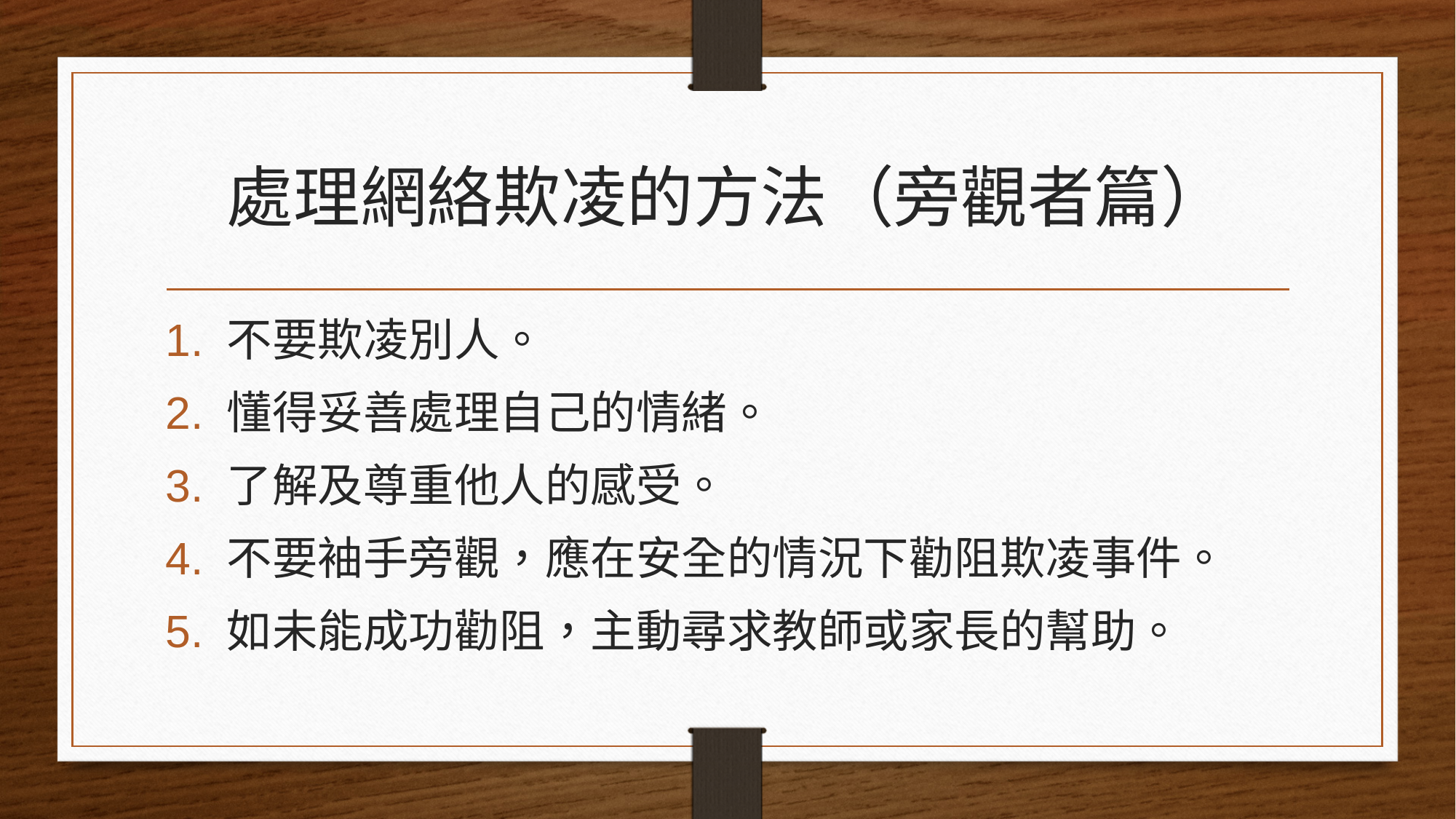

# 處理網絡欺凌的方法（旁觀者篇）
不要欺凌別人。
懂得妥善處理自己的情緒。
了解及尊重他人的感受。
不要袖手旁觀，應在安全的情況下勸阻欺凌事件。
如未能成功勸阻，主動尋求教師或家長的幫助。